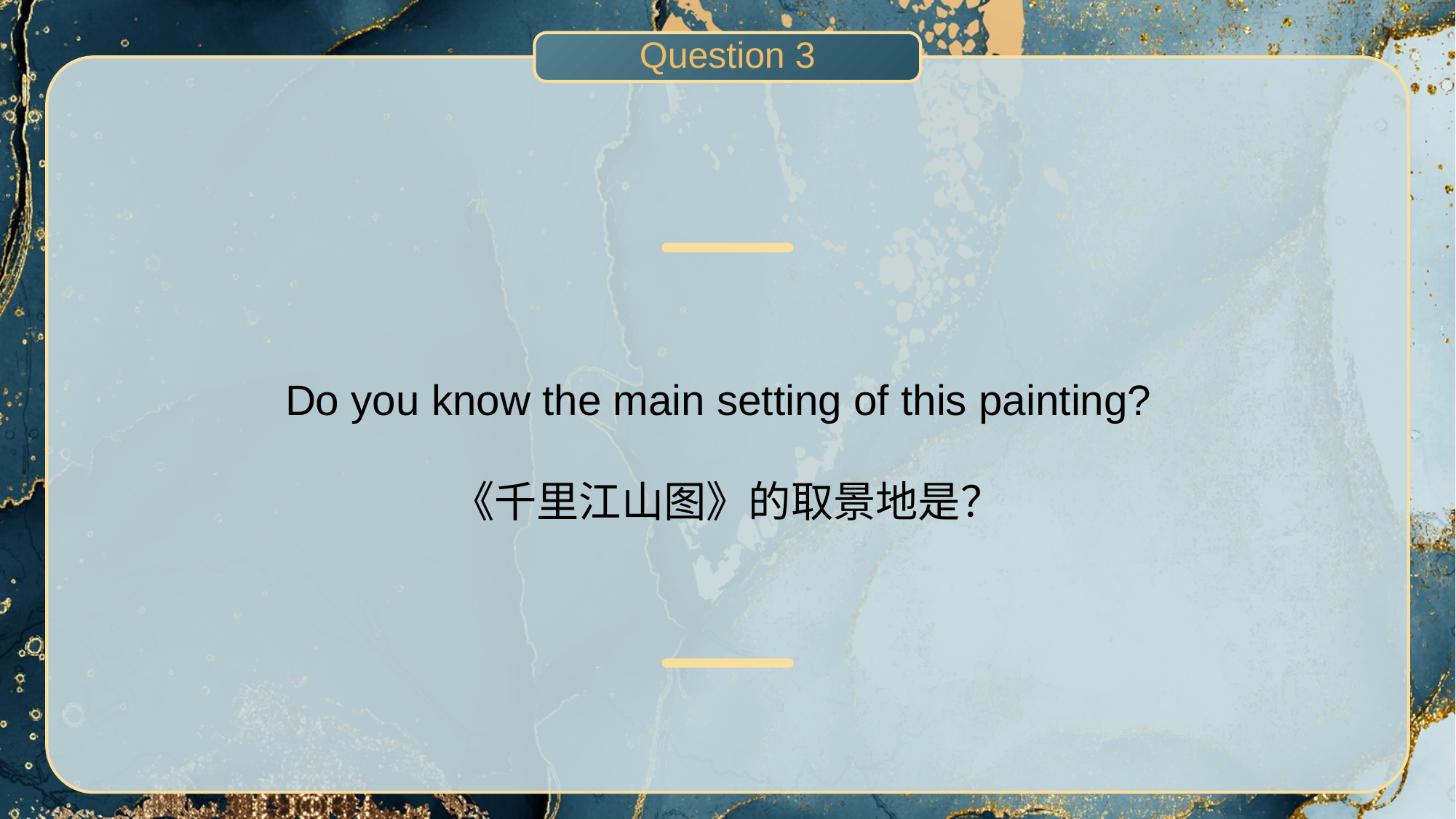

Question 3

Do you know the main setting of this painting?
《千里江山图》的取景地是？